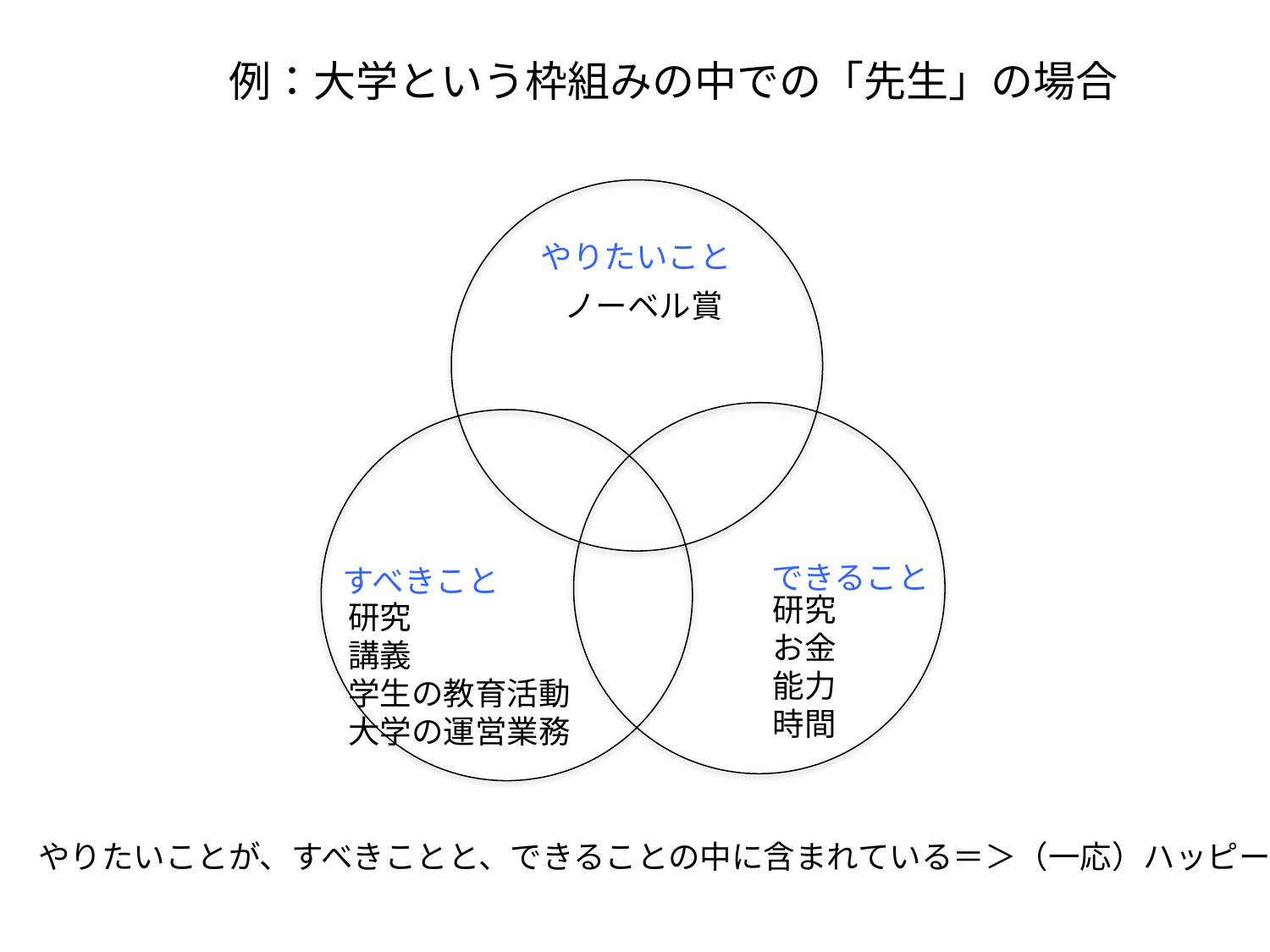

例：大学という枠組みの中での「先生」の場合

やりたいこと
ノーベル賞

できること
すべきこと
研究
お金
能力
時間
研究
講義
学生の教育活動
大学の運営業務
やりたいことが、すべきことと、できることの中に含まれている＝＞（一応）ハッピー